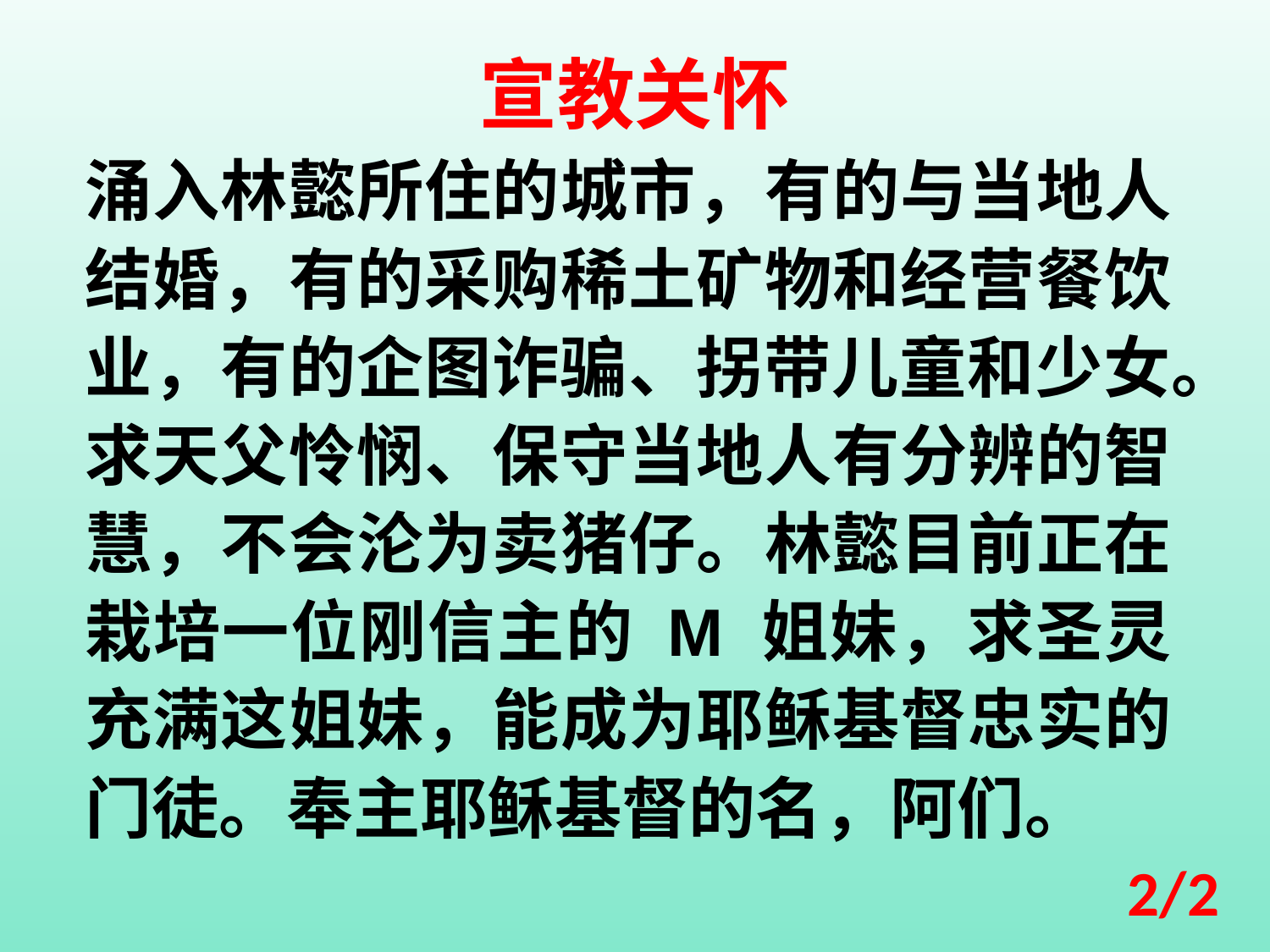

宣教关怀
涌入林懿所住的城市，有的与当地人结婚，有的采购稀土矿物和经营餐饮业，有的企图诈骗、拐带儿童和少女。求天父怜悯、保守当地人有分辨的智慧，不会沦为卖猪仔。林懿目前正在栽培一位刚信主的 M 姐妹，求圣灵充满这姐妹，能成为耶稣基督忠实的门徒。奉主耶稣基督的名，阿们。
2/2